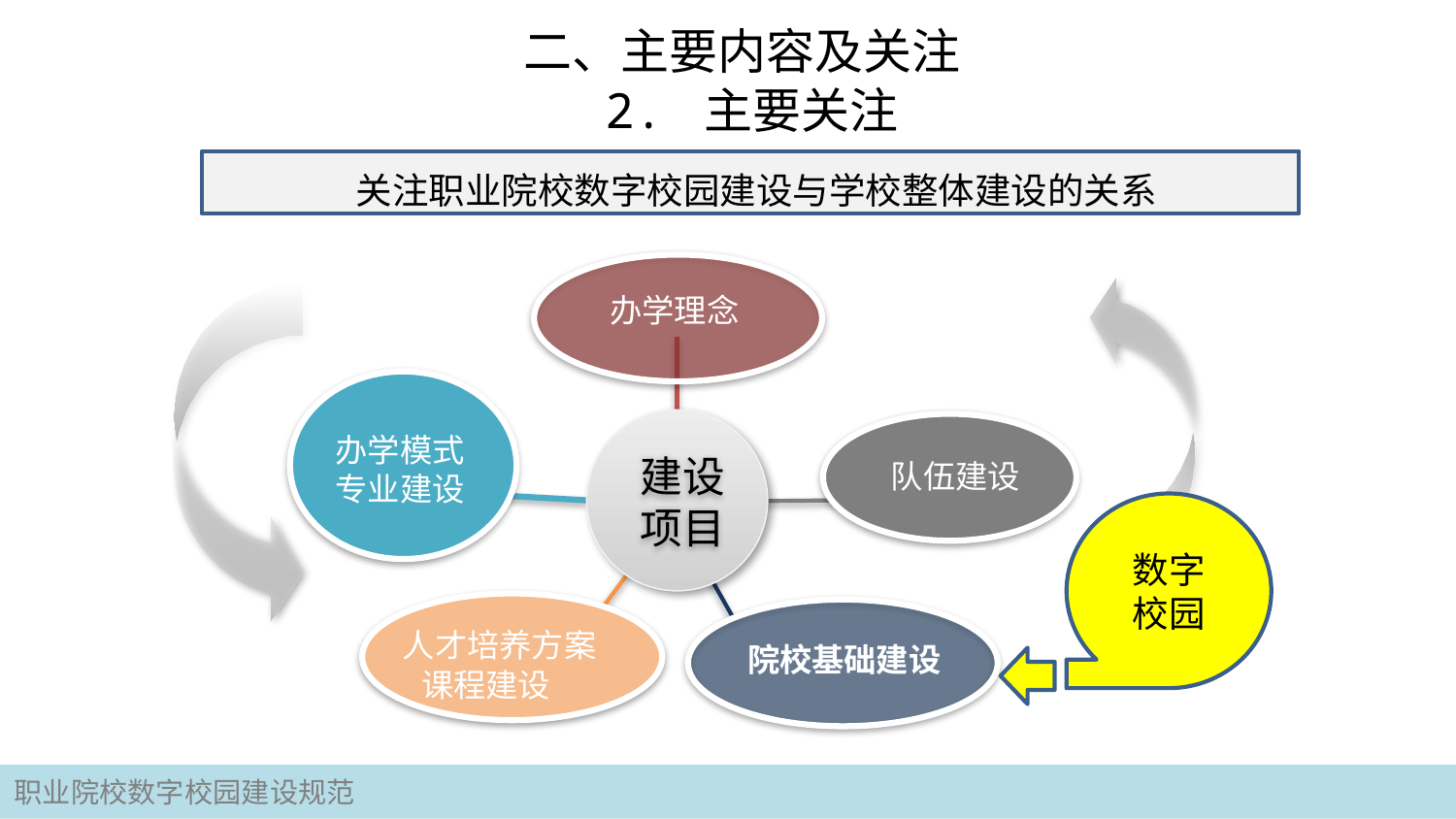

# 二、主要内容及关注
2. 主要关注
关注职业院校数字校园建设与学校整体建设的关系

办学理念

办学模式
专业建设

建设项目

队伍建设
数字
校园

  人才培养方案
     课程建设

院校基础建设

职业院校数字校园建设规范